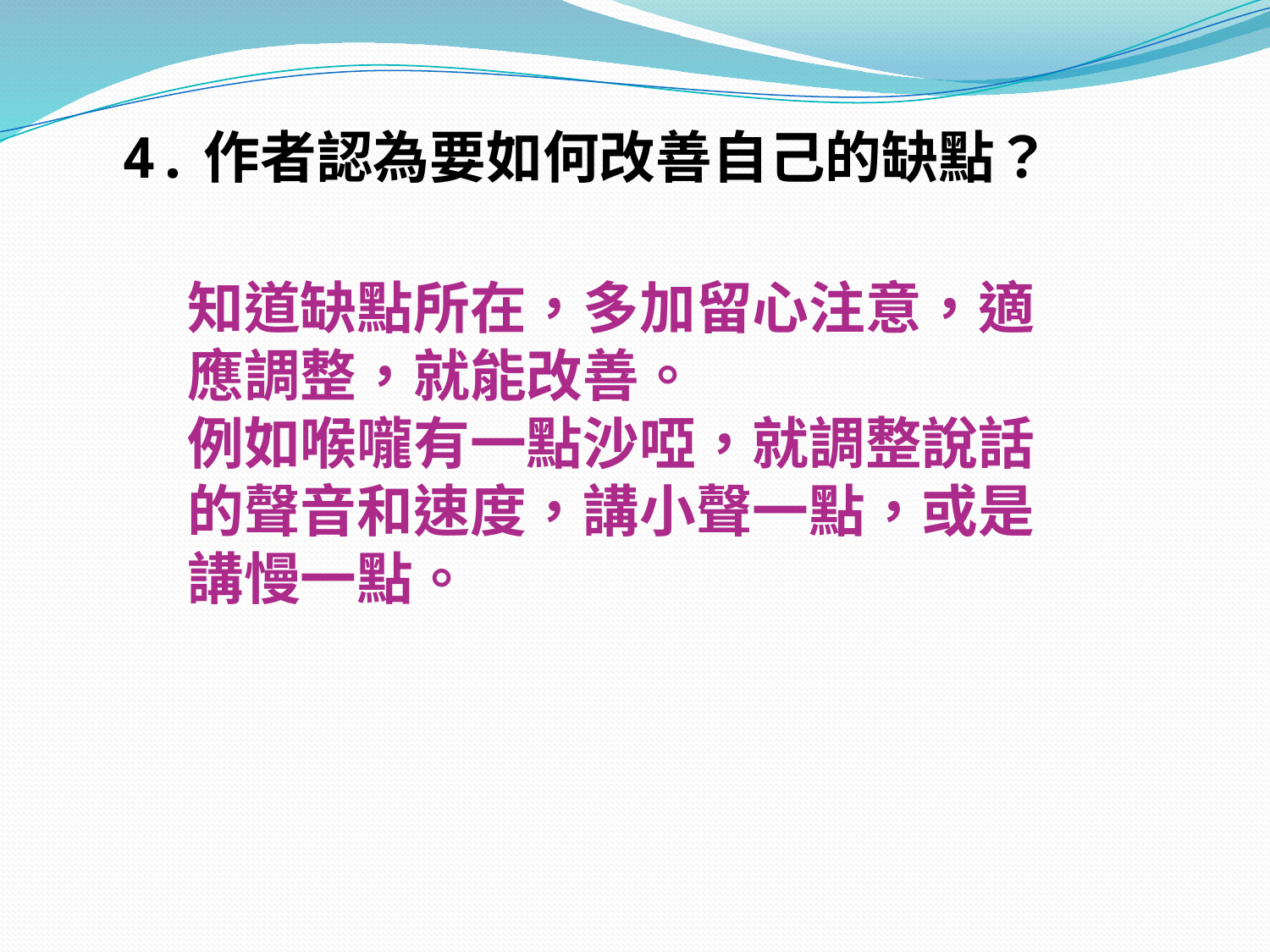

4.作者認為要如何改善自己的缺點？
知道缺點所在，多加留心注意，適應調整，就能改善。
例如喉嚨有一點沙啞，就調整說話的聲音和速度，講小聲一點，或是講慢一點。